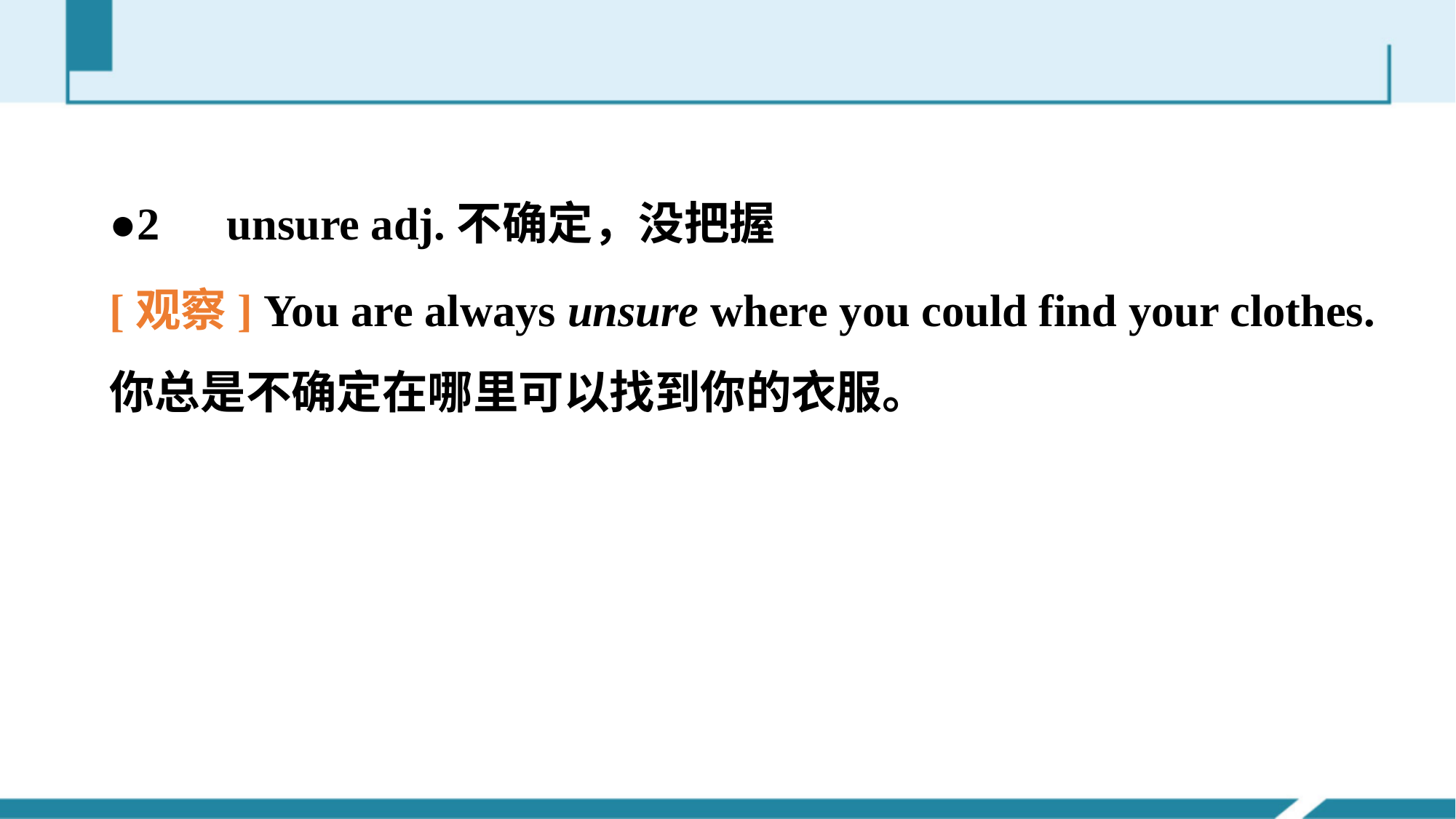

●2　unsure adj.不确定，没把握
[观察] You are always unsure where you could find your clothes.
你总是不确定在哪里可以找到你的衣服。